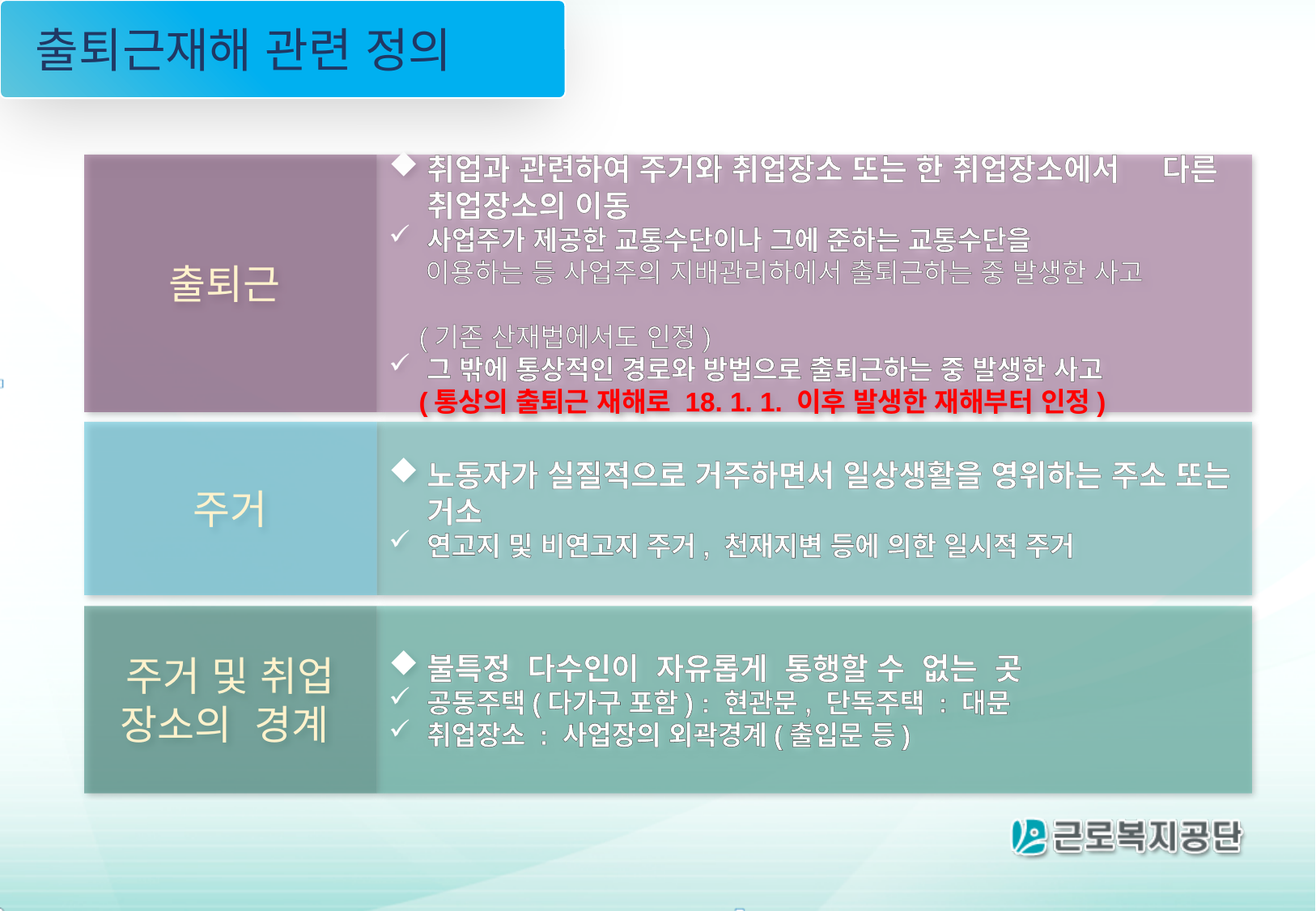

출퇴근재해 관련 정의
출퇴근
취업과 관련하여 주거와 취업장소 또는 한 취업장소에서     다른 취업장소의 이동
사업주가 제공한 교통수단이나 그에 준하는 교통수단을
    이용하는 등 사업주의 지배관리하에서 출퇴근하는 중 발생한 사고
    (기존 산재법에서도 인정)
그 밖에 통상적인 경로와 방법으로 출퇴근하는 중 발생한 사고
    (통상의 출퇴근 재해로 18. 1. 1. 이후 발생한 재해부터 인정)
주거
노동자가 실질적으로 거주하면서 일상생활을 영위하는 주소 또는 거소
연고지 및 비연고지 주거, 천재지변 등에 의한 일시적 주거
주거 및 취업
장소의  경계
불특정  다수인이  자유롭게  통행할 수  없는  곳
공동주택(다가구 포함) : 현관문, 단독주택 : 대문
취업장소 : 사업장의 외곽경계(출입문 등)